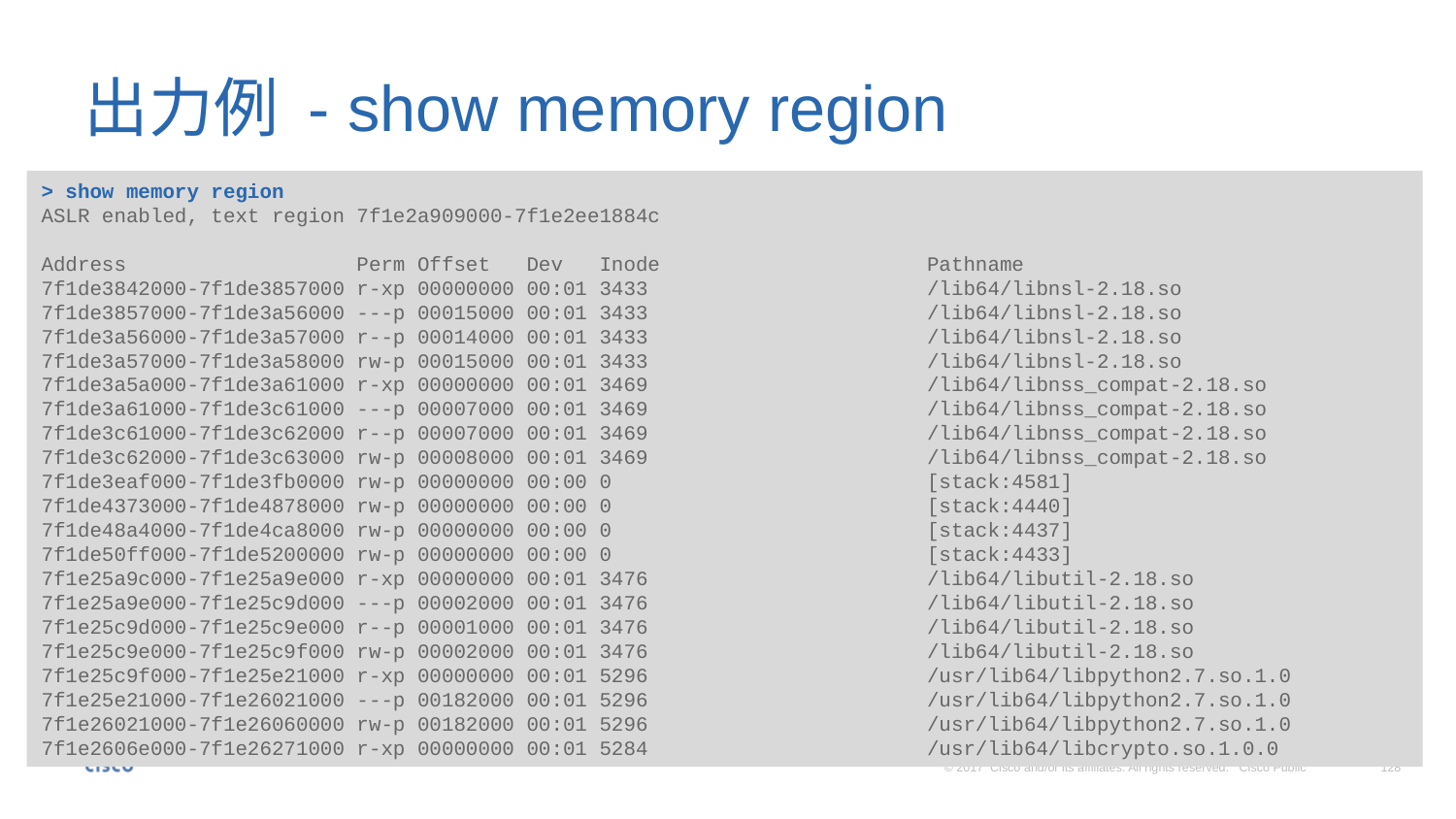

# 出力例 - show memory region
> show memory region
ASLR enabled, text region 7f1e2a909000-7f1e2ee1884c

Address                   Perm Offset   Dev   Inode                      Pathname
7f1de3842000-7f1de3857000 r-xp 00000000 00:01 3433                       /lib64/libnsl-2.18.so
7f1de3857000-7f1de3a56000 ---p 00015000 00:01 3433                       /lib64/libnsl-2.18.so
7f1de3a56000-7f1de3a57000 r--p 00014000 00:01 3433                       /lib64/libnsl-2.18.so
7f1de3a57000-7f1de3a58000 rw-p 00015000 00:01 3433                       /lib64/libnsl-2.18.so
7f1de3a5a000-7f1de3a61000 r-xp 00000000 00:01 3469                       /lib64/libnss_compat-2.18.so
7f1de3a61000-7f1de3c61000 ---p 00007000 00:01 3469                       /lib64/libnss_compat-2.18.so
7f1de3c61000-7f1de3c62000 r--p 00007000 00:01 3469                       /lib64/libnss_compat-2.18.so
7f1de3c62000-7f1de3c63000 rw-p 00008000 00:01 3469                       /lib64/libnss_compat-2.18.so
7f1de3eaf000-7f1de3fb0000 rw-p 00000000 00:00 0                          [stack:4581]
7f1de4373000-7f1de4878000 rw-p 00000000 00:00 0                          [stack:4440]
7f1de48a4000-7f1de4ca8000 rw-p 00000000 00:00 0                          [stack:4437]
7f1de50ff000-7f1de5200000 rw-p 00000000 00:00 0                          [stack:4433]
7f1e25a9c000-7f1e25a9e000 r-xp 00000000 00:01 3476                       /lib64/libutil-2.18.so
7f1e25a9e000-7f1e25c9d000 ---p 00002000 00:01 3476                       /lib64/libutil-2.18.so
7f1e25c9d000-7f1e25c9e000 r--p 00001000 00:01 3476                       /lib64/libutil-2.18.so
7f1e25c9e000-7f1e25c9f000 rw-p 00002000 00:01 3476                       /lib64/libutil-2.18.so
7f1e25c9f000-7f1e25e21000 r-xp 00000000 00:01 5296                       /usr/lib64/libpython2.7.so.1.0
7f1e25e21000-7f1e26021000 ---p 00182000 00:01 5296                       /usr/lib64/libpython2.7.so.1.0
7f1e26021000-7f1e26060000 rw-p 00182000 00:01 5296                       /usr/lib64/libpython2.7.so.1.0
7f1e2606e000-7f1e26271000 r-xp 00000000 00:01 5284                       /usr/lib64/libcrypto.so.1.0.0